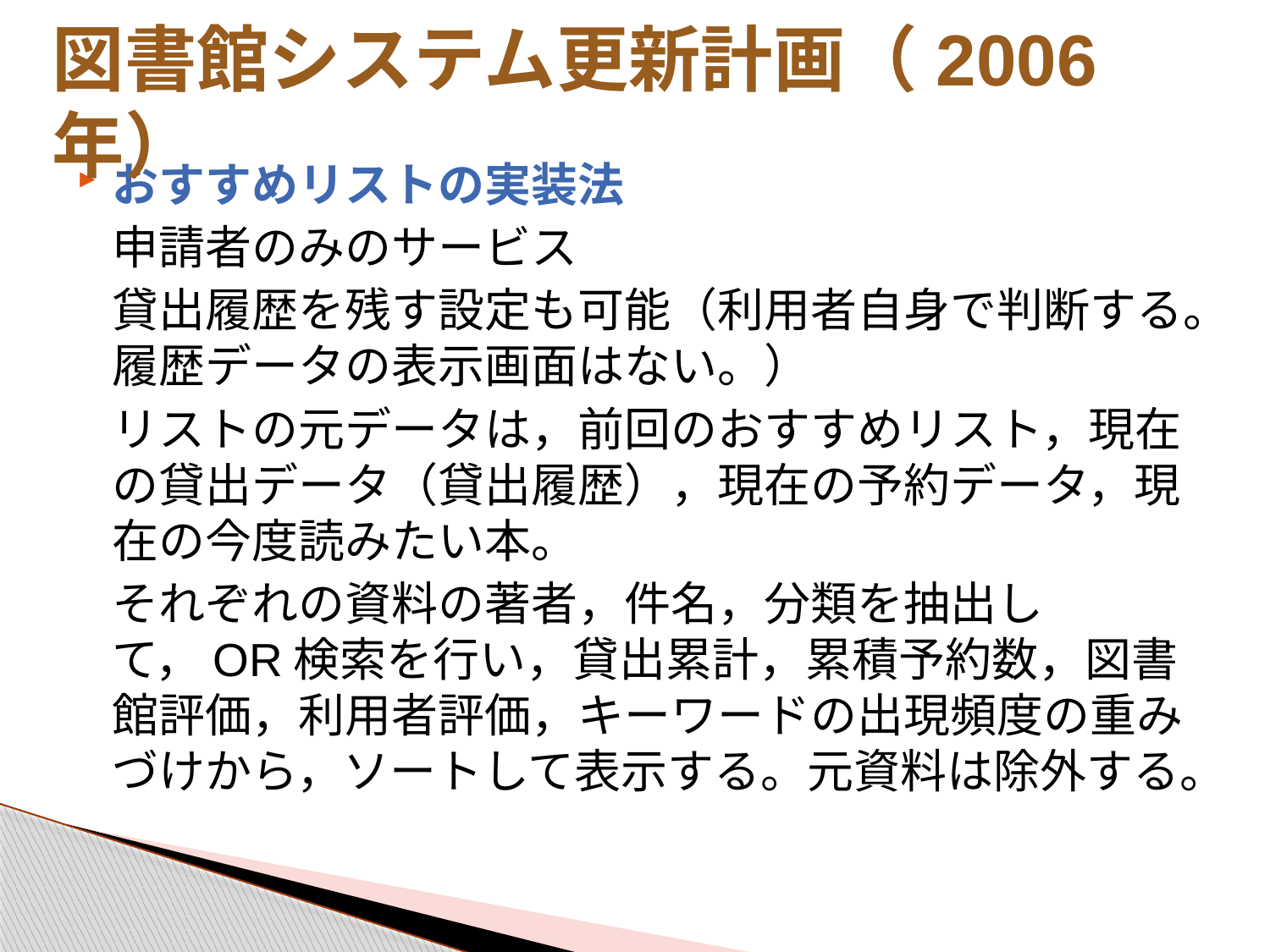

# 図書館システム更新計画（2006年）
おすすめリストの実装法
	申請者のみのサービス
	貸出履歴を残す設定も可能（利用者自身で判断する。履歴データの表示画面はない。）
	リストの元データは，前回のおすすめリスト，現在の貸出データ（貸出履歴），現在の予約データ，現在の今度読みたい本。
	それぞれの資料の著者，件名，分類を抽出して，OR検索を行い，貸出累計，累積予約数，図書館評価，利用者評価，キーワードの出現頻度の重みづけから，ソートして表示する。元資料は除外する。